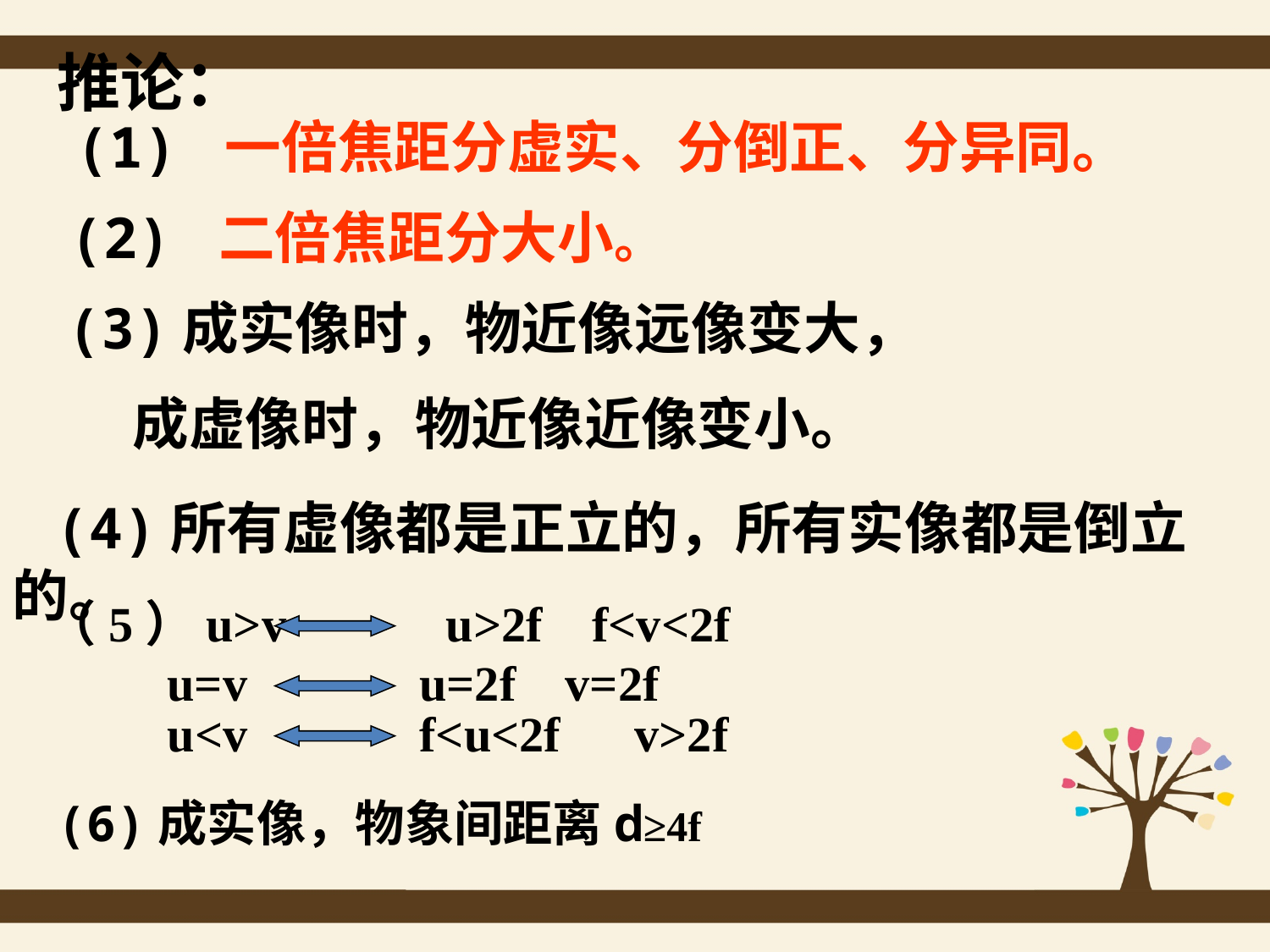

推论：
(1) 一倍焦距分虚实、分倒正、分异同。
 (2) 二倍焦距分大小。
(3)成实像时，物近像远像变大，
    成虚像时，物近像近像变小。
   (4)所有虚像都是正立的，所有实像都是倒立的。
（5）u>v             u>2f    f<v<2f

u=v              u=2f    v=2f

u<v              f<u<2f      v>2f

(6)成实像，物象间距离d≥4f